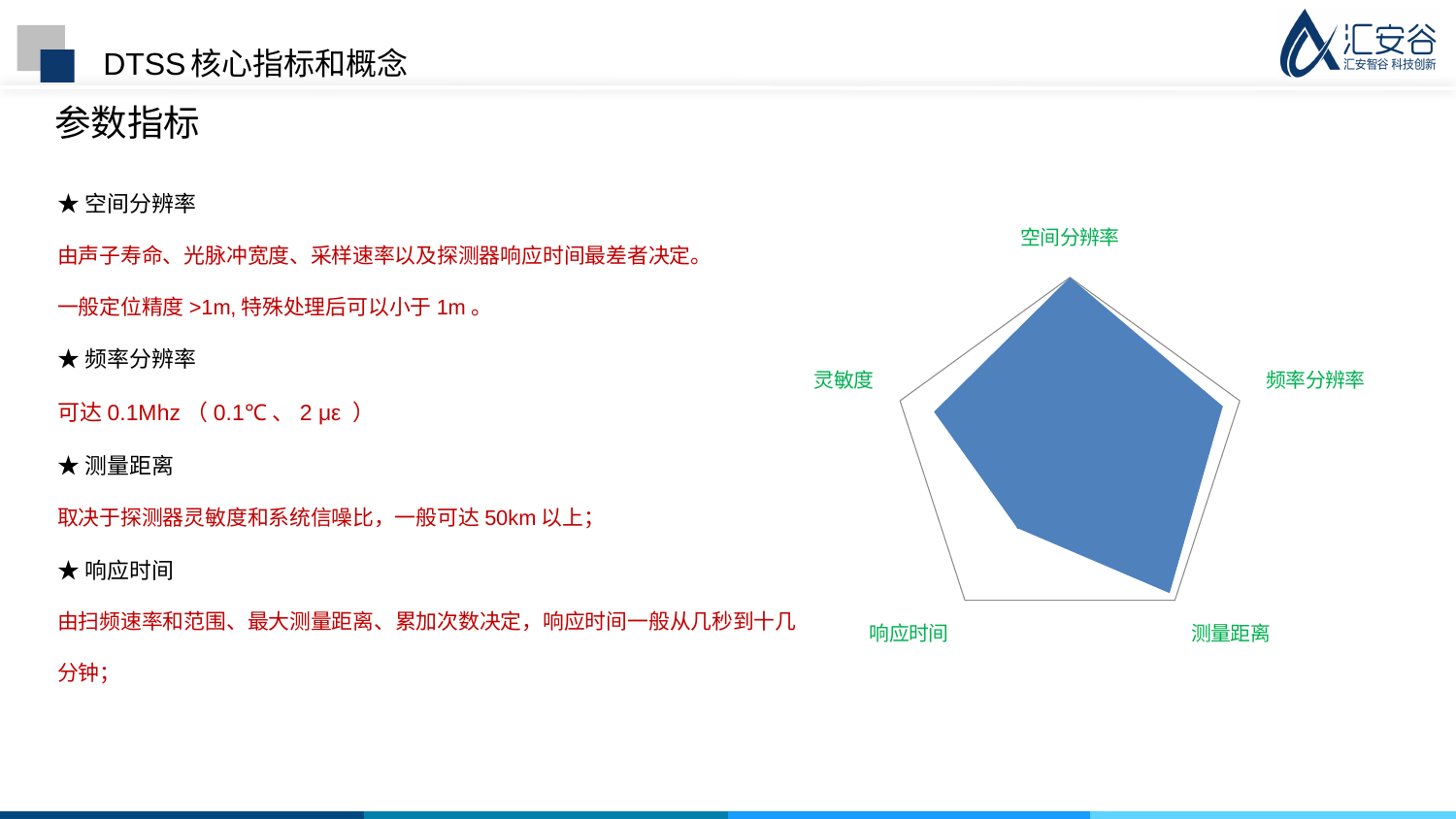

# DTSS核心指标和概念
参数指标
★空间分辨率
由声子寿命、光脉冲宽度、采样速率以及探测器响应时间最差者决定。
一般定位精度>1m,特殊处理后可以小于1m。
★频率分辨率
可达0.1Mhz（0.1℃、2 με ）
★测量距离
取决于探测器灵敏度和系统信噪比，一般可达50km以上；
★响应时间
由扫频速率和范围、最大测量距离、累加次数决定，响应时间一般从几秒到十几分钟；

### Chart

| Category |  |
|---|---|
| 空间分辨率 | 100.0 |
| 频率分辨率 | 90.0 |
| 测量距离 | 95.0 |
| 响应时间 | 50.0 |
| 灵敏度 | 80.0 |